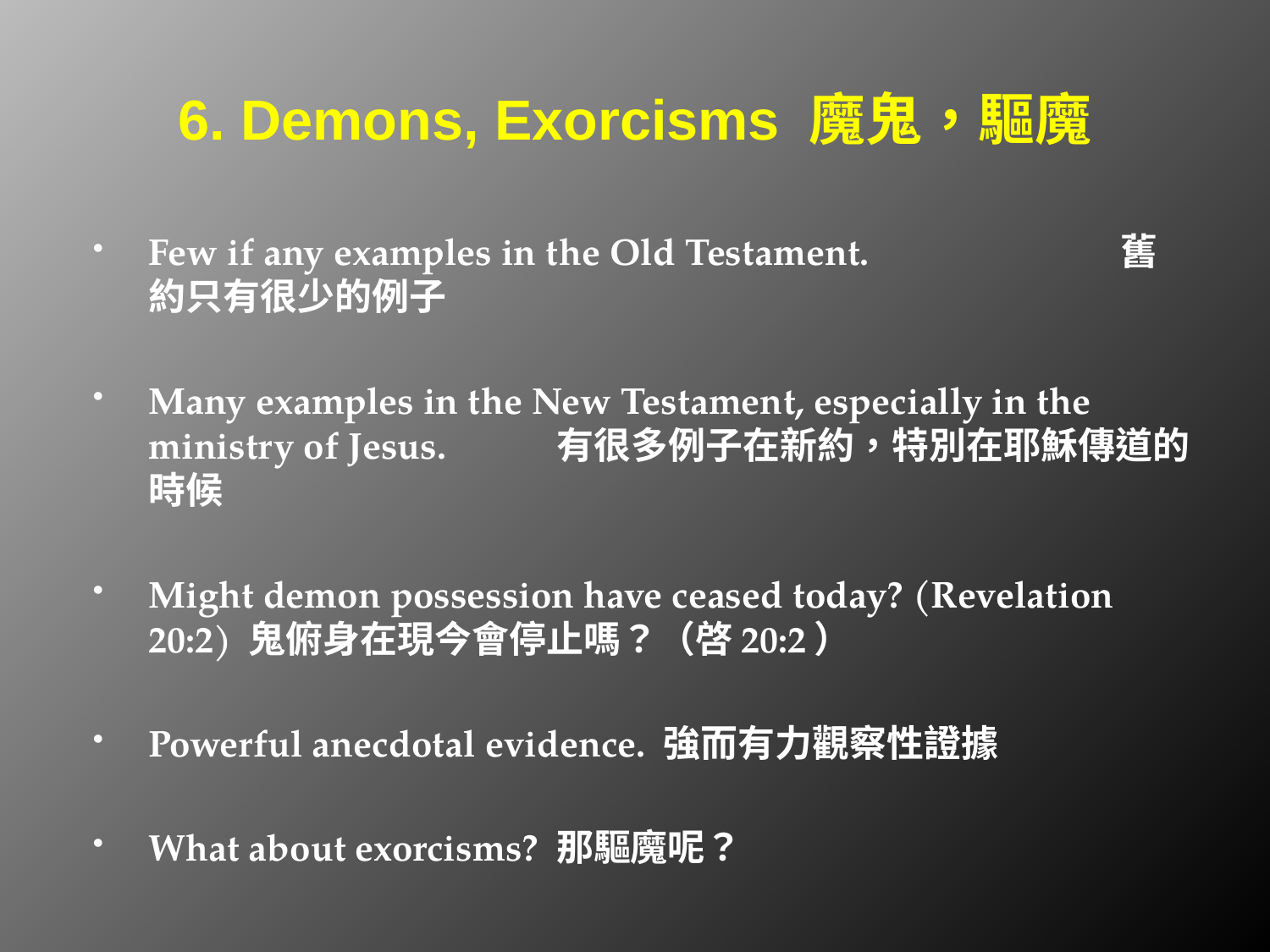

# 6. Demons, Exorcisms 魔鬼，驅魔
Few if any examples in the Old Testament.                          舊約只有很少的例子

Many examples in the New Testament, especially in the ministry of Jesus. 					       有很多例子在新約，特別在耶穌傳道的時候

Might demon possession have ceased today? (Revelation 20:2) 鬼俯身在現今會停止嗎？（啓20:2）

Powerful anecdotal evidence. 強而有力觀察性證據

What about exorcisms? 那驅魔呢？